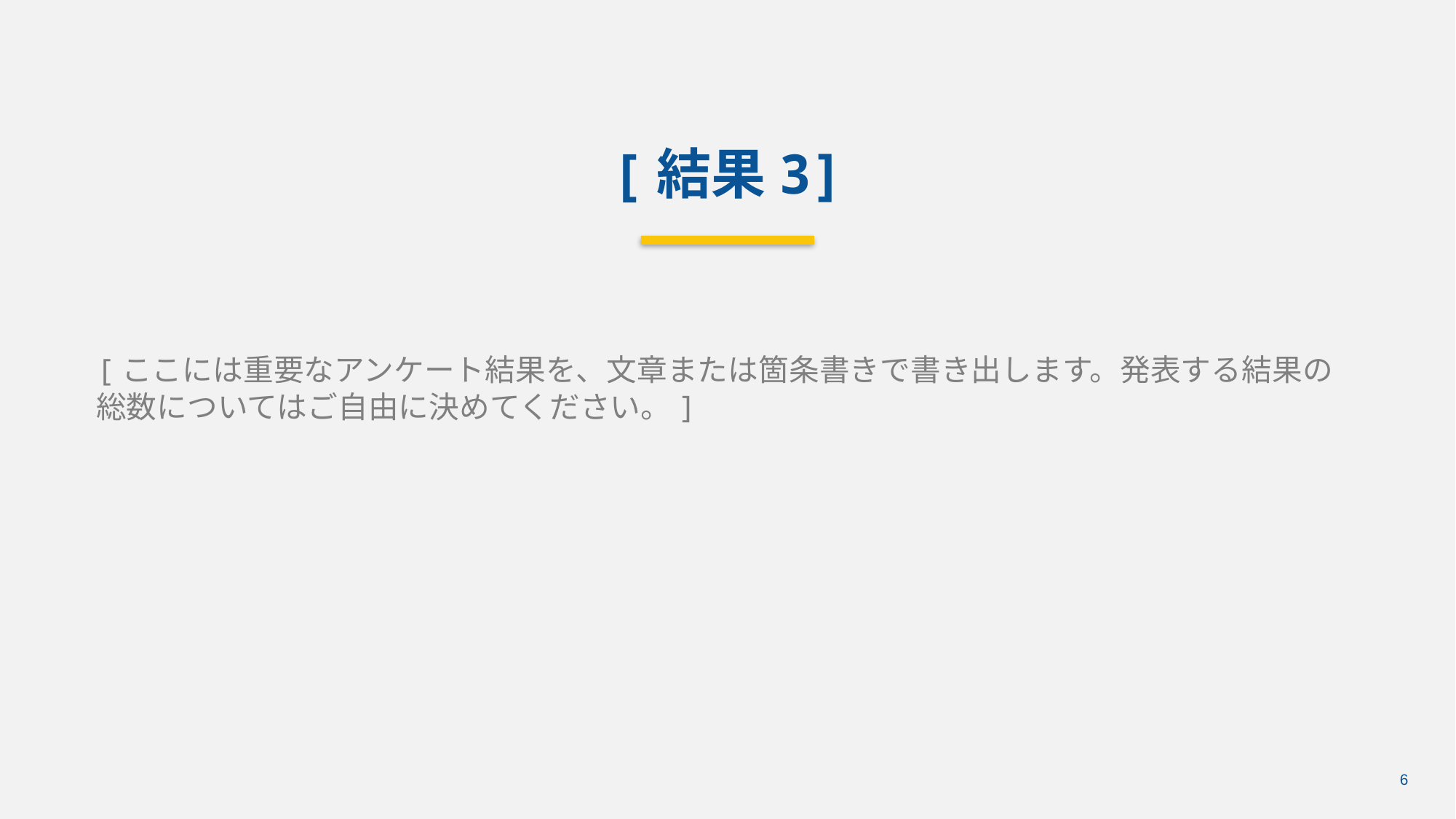

[結果3]
[ここには重要なアンケート結果を、文章または箇条書きで書き出します。発表する結果の総数についてはご自由に決めてください。]